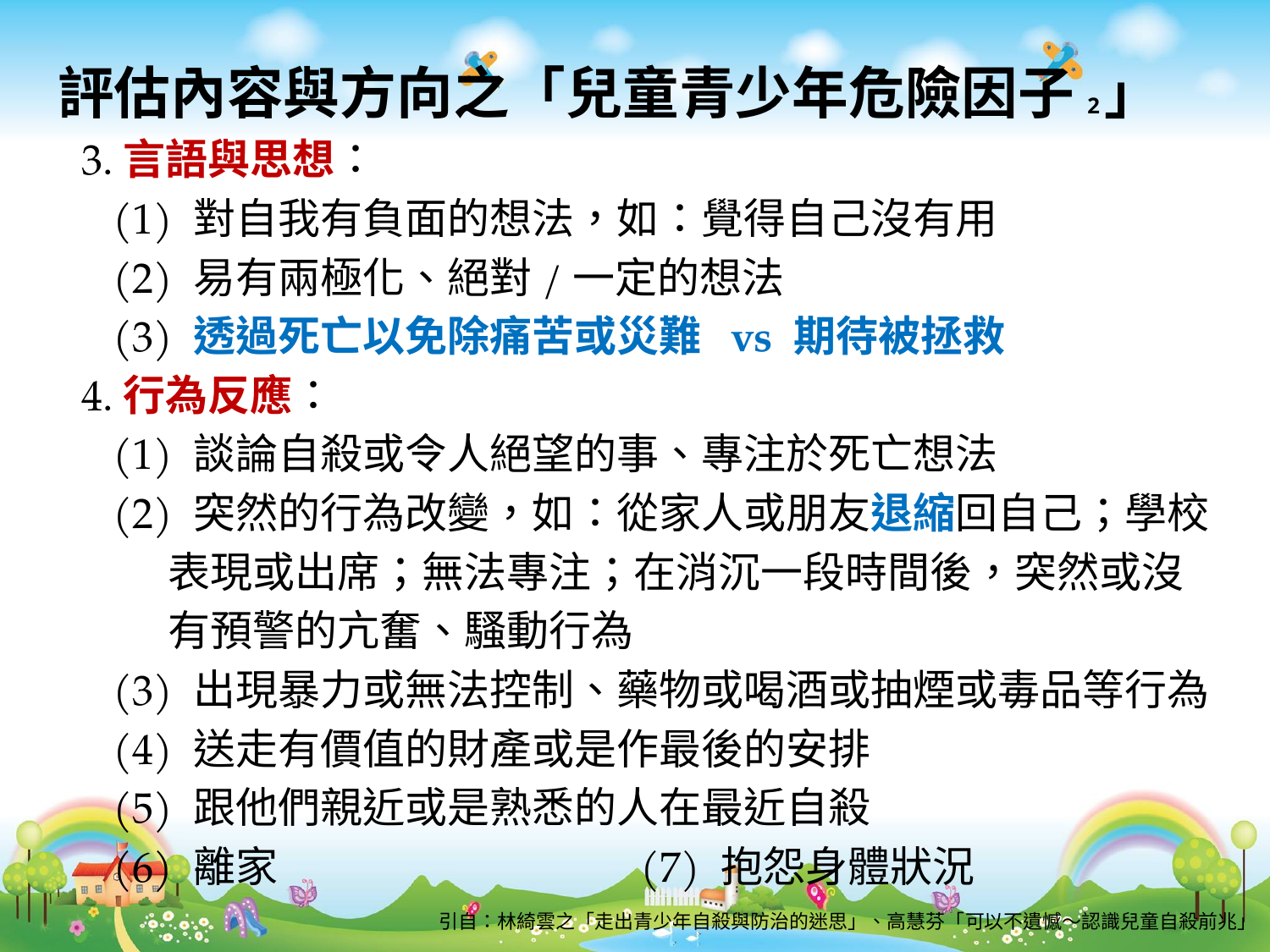

# 評估內容與方向之「兒童青少年危險因子2」

3.言語與思想：
   (1) 對自我有負面的想法，如：覺得自己沒有用
   (2) 易有兩極化、絕對/一定的想法
   (3) 透過死亡以免除痛苦或災難  vs 期待被拯救
4.行為反應：
   (1) 談論自殺或令人絕望的事、專注於死亡想法
   (2) 突然的行為改變，如：從家人或朋友退縮回自己；學校
        表現或出席；無法專注；在消沉一段時間後，突然或沒
        有預警的亢奮、騷動行為
   (3) 出現暴力或無法控制、藥物或喝酒或抽煙或毒品等行為
   (4) 送走有價值的財產或是作最後的安排
   (5) 跟他們親近或是熟悉的人在最近自殺
   (6) 離家                                     (7) 抱怨身體狀況
引自：林綺雲之「走出青少年自殺與防治的迷思」、高慧芬「可以不遺憾～認識兒童自殺前兆」